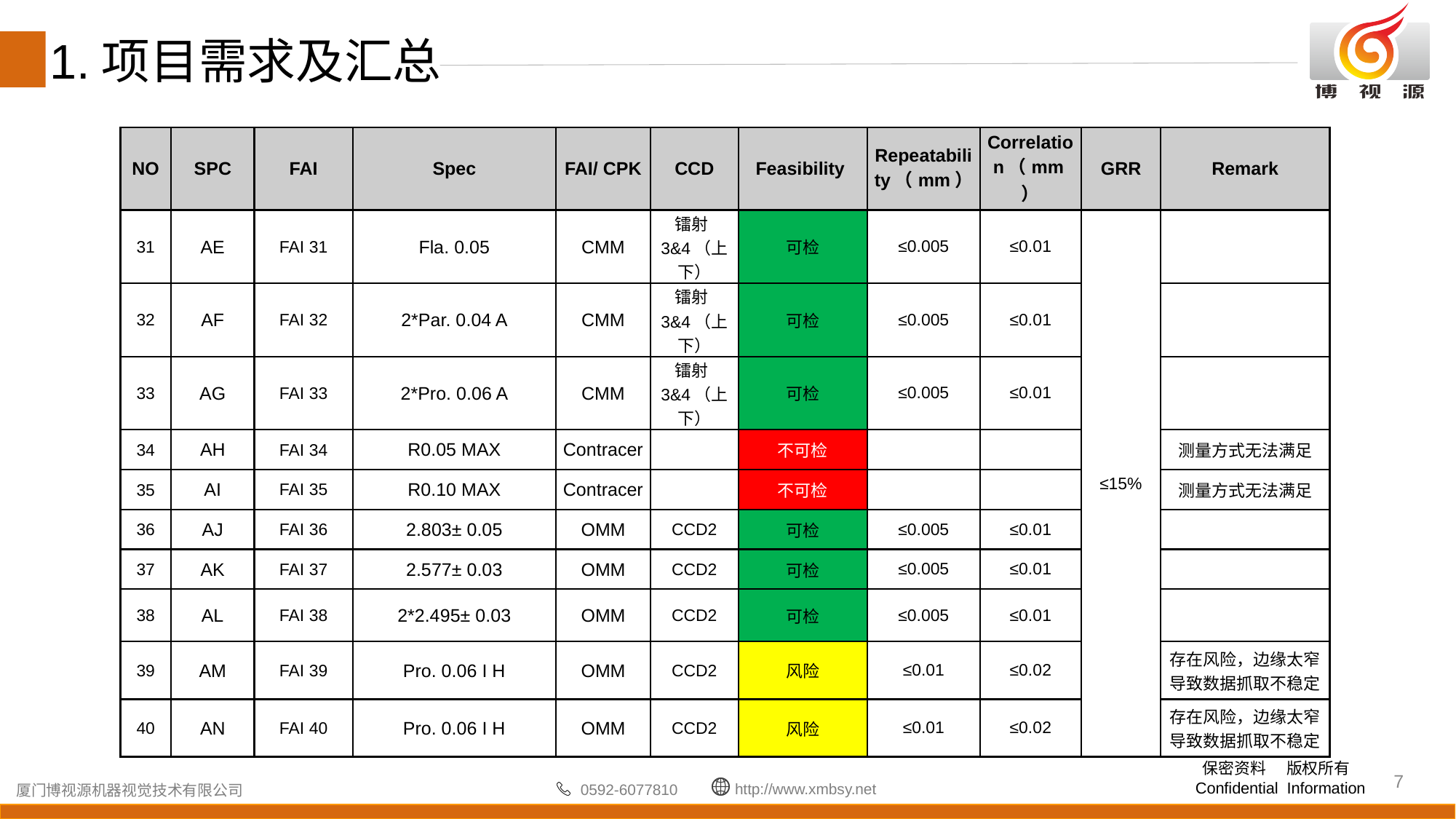

1.项目需求及汇总
| NO | SPC | FAI | Spec | FAI/ CPK | CCD | Feasibility | Repeatability（mm） | Correlation（mm） | GRR | Remark |
| --- | --- | --- | --- | --- | --- | --- | --- | --- | --- | --- |
| 31 | AE | FAI 31 | Fla. 0.05 | CMM | 镭射3&4（上下） | 可检 | ≤0.005 | ≤0.01 | ≤15% |  |
| 32 | AF | FAI 32 | 2\*Par. 0.04 A | CMM | 镭射3&4（上下） | 可检 | ≤0.005 | ≤0.01 |  |  |
| 33 | AG | FAI 33 | 2\*Pro. 0.06 A | CMM | 镭射3&4（上下） | 可检 | ≤0.005 | ≤0.01 |  |  |
| 34 | AH | FAI 34 | R0.05 MAX | Contracer |  | 不可检 |  |  |  | 测量方式无法满足 |
| 35 | AI | FAI 35 | R0.10 MAX | Contracer |  | 不可检 |  |  |  | 测量方式无法满足 |
| 36 | AJ | FAI 36 | 2.803± 0.05 | OMM | CCD2 | 可检 | ≤0.005 | ≤0.01 |  |  |
| 37 | AK | FAI 37 | 2.577± 0.03 | OMM | CCD2 | 可检 | ≤0.005 | ≤0.01 |  |  |
| 38 | AL | FAI 38 | 2\*2.495± 0.03 | OMM | CCD2 | 可检 | ≤0.005 | ≤0.01 |  |  |
| 39 | AM | FAI 39 | Pro. 0.06 I H | OMM | CCD2 | 风险 | ≤0.01 | ≤0.02 |  | 存在风险，边缘太窄导致数据抓取不稳定 |
| 40 | AN | FAI 40 | Pro. 0.06 I H | OMM | CCD2 | 风险 | ≤0.01 | ≤0.02 |  | 存在风险，边缘太窄导致数据抓取不稳定 |
7